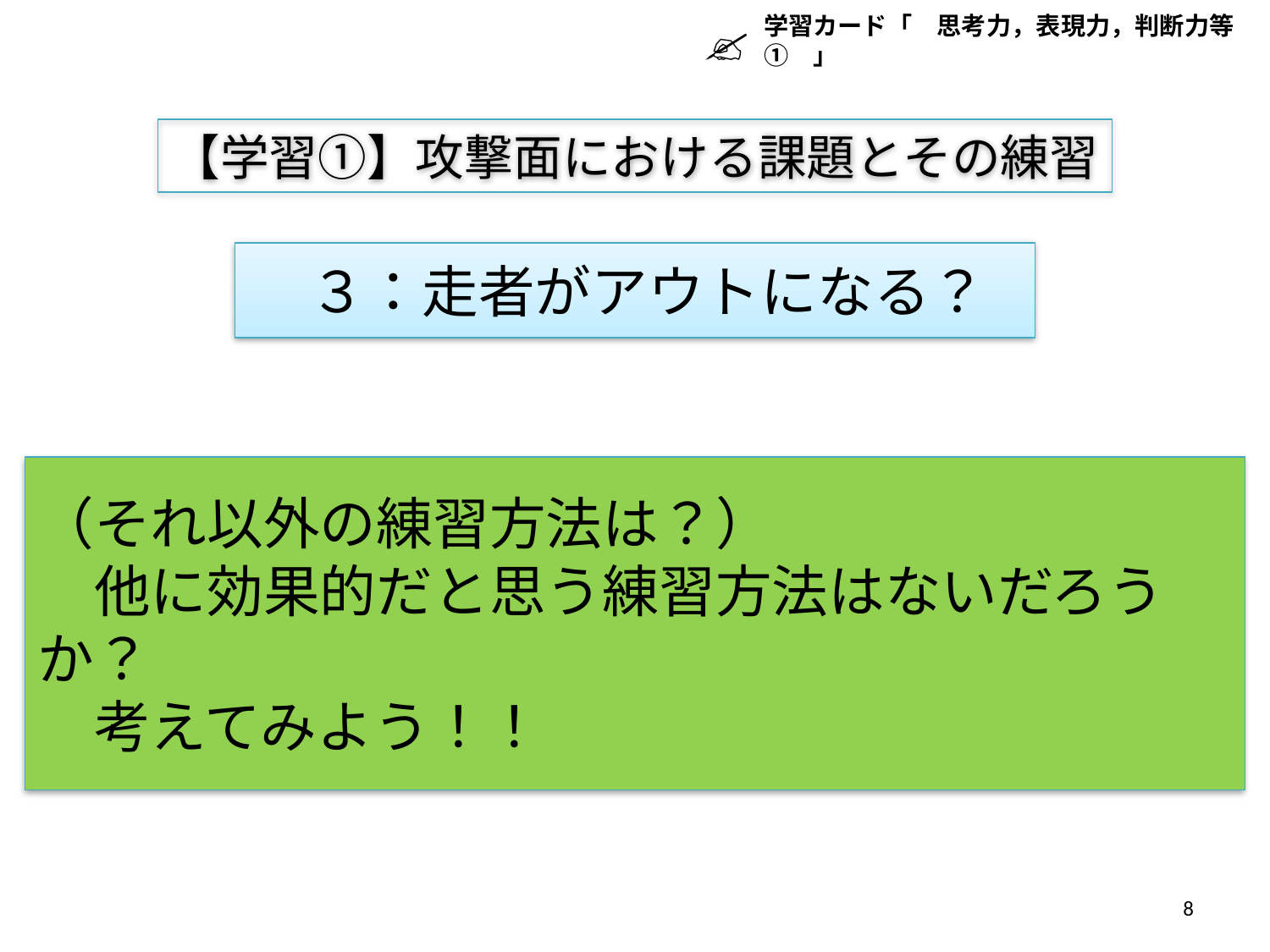

✍
学習カード「　思考力，表現力，判断力等①　」
【学習①】攻撃面における課題とその練習
# ３：走者がアウトになる？
（それ以外の練習方法は？）
　他に効果的だと思う練習方法はないだろうか？
　考えてみよう！！
8